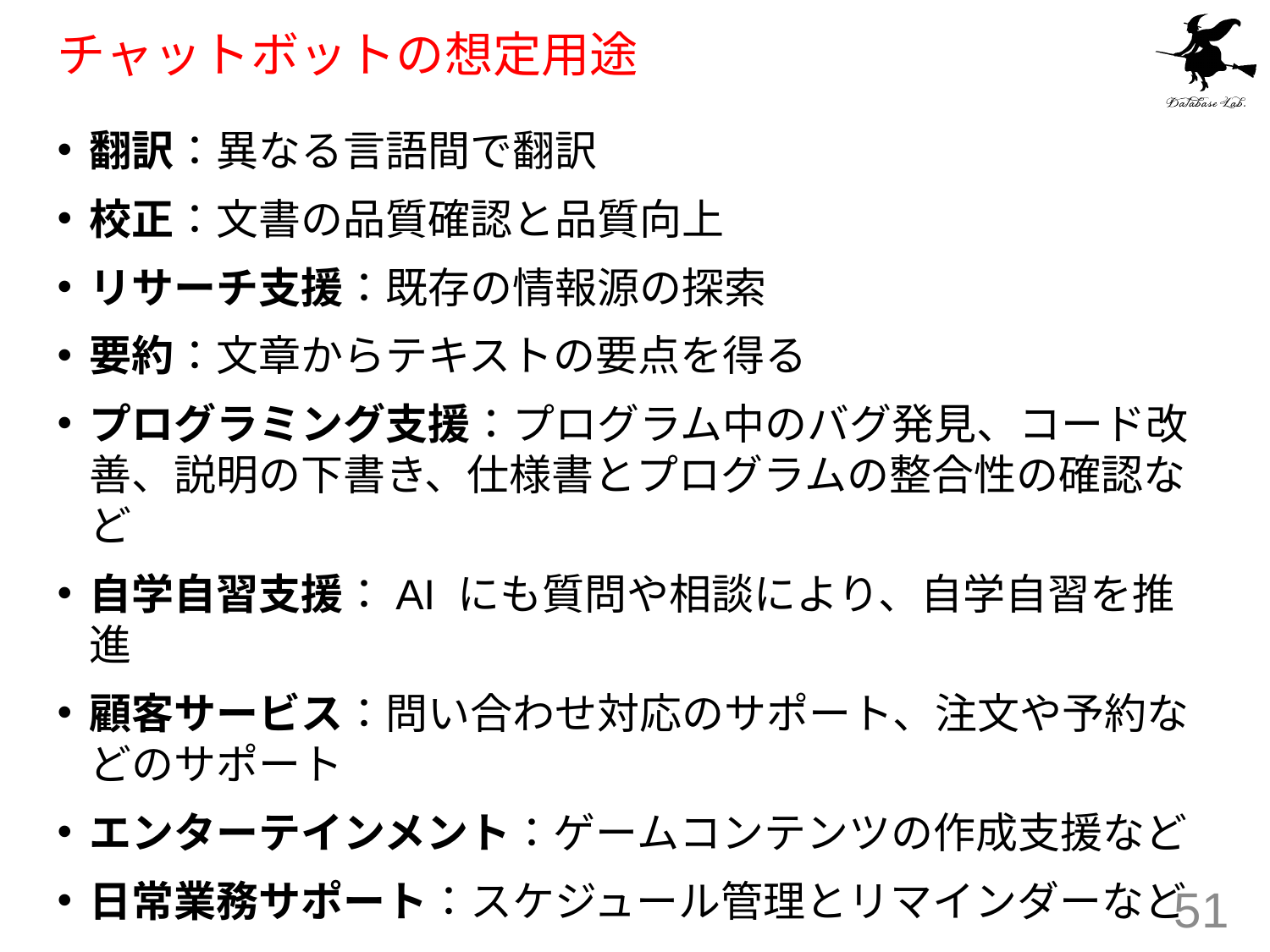

# チャットボットの想定用途
翻訳：異なる言語間で翻訳
校正：文書の品質確認と品質向上
リサーチ支援：既存の情報源の探索
要約：文章からテキストの要点を得る
プログラミング支援：プログラム中のバグ発見、コード改善、説明の下書き、仕様書とプログラムの整合性の確認など
自学自習支援：AI にも質問や相談により、自学自習を推進
顧客サービス：問い合わせ対応のサポート、注文や予約などのサポート
エンターテインメント：ゲームコンテンツの作成支援など
日常業務サポート：スケジュール管理とリマインダーなど
51